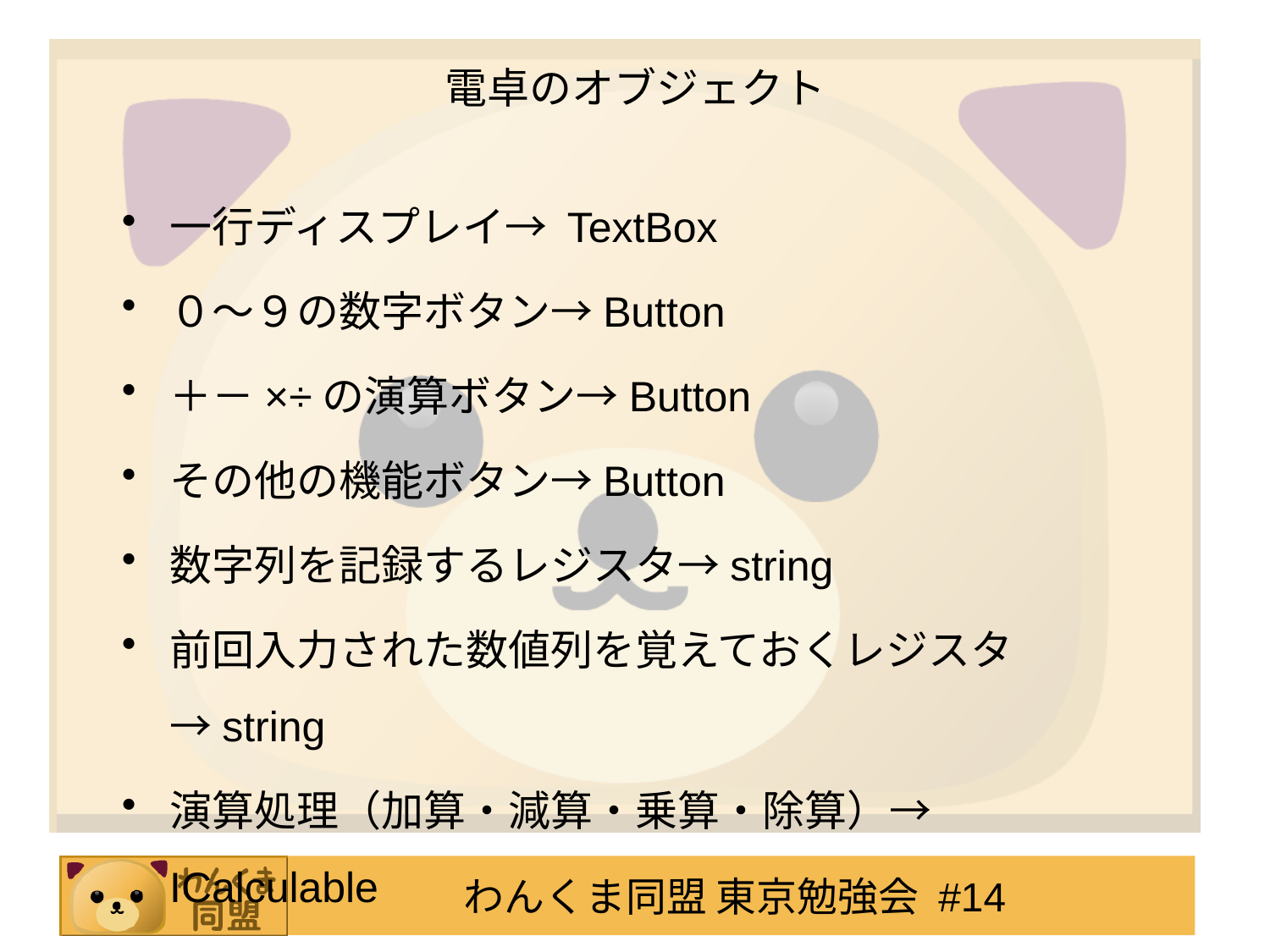

# 電卓のオブジェクト
一行ディスプレイ→ TextBox
０～９の数字ボタン→Button
＋－×÷の演算ボタン→Button
その他の機能ボタン→Button
数字列を記録するレジスタ→string
前回入力された数値列を覚えておくレジスタ→string
演算処理（加算・減算・乗算・除算）→ ICalculable